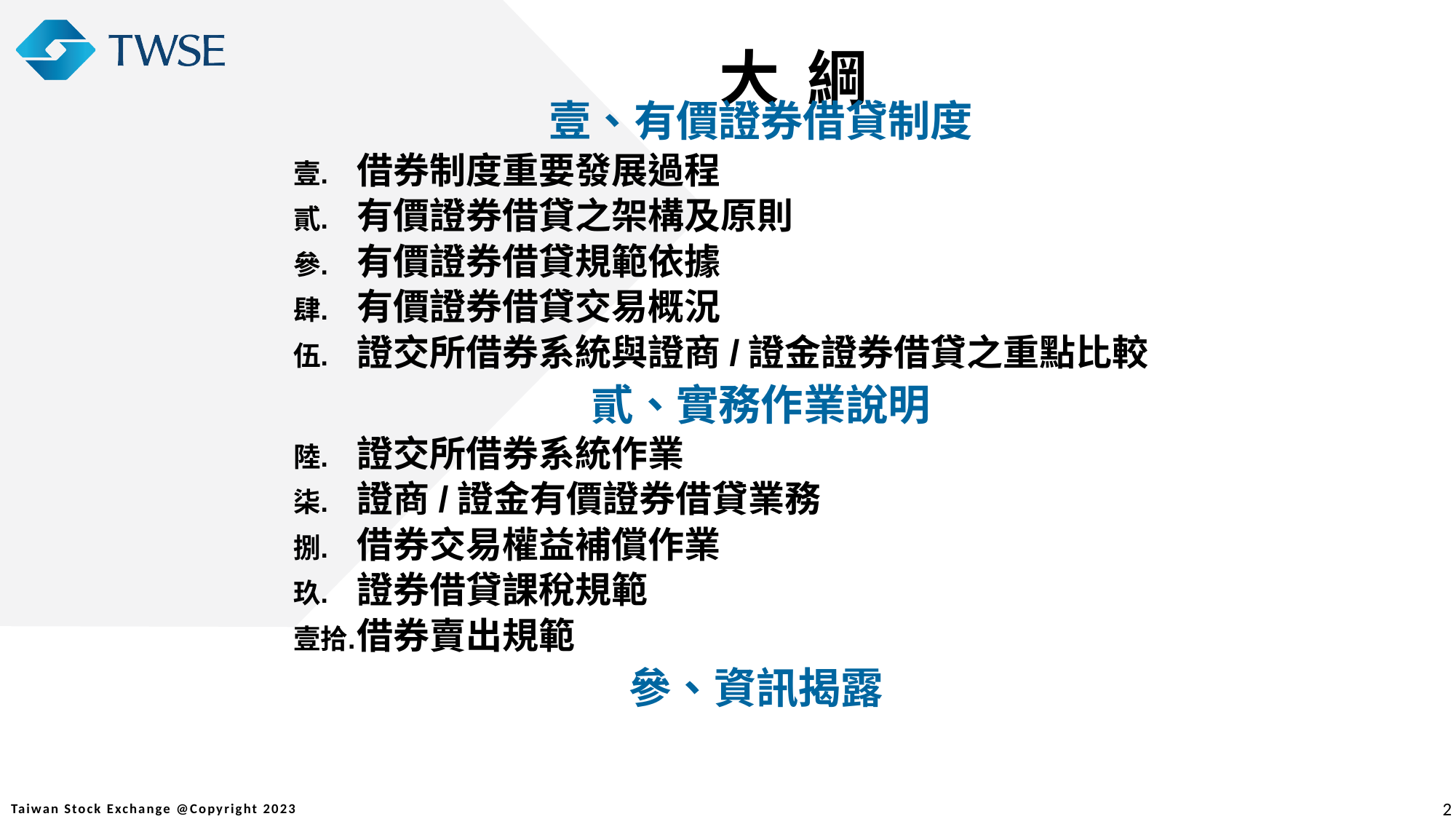

大  綱
壹、有價證券借貸制度
借券制度重要發展過程
有價證券借貸之架構及原則
有價證券借貸規範依據
有價證券借貸交易概況
證交所借券系統與證商/證金證券借貸之重點比較
貳、實務作業說明
證交所借券系統作業
證商/證金有價證券借貸業務
借券交易權益補償作業
證券借貸課稅規範
借券賣出規範
參、資訊揭露

2